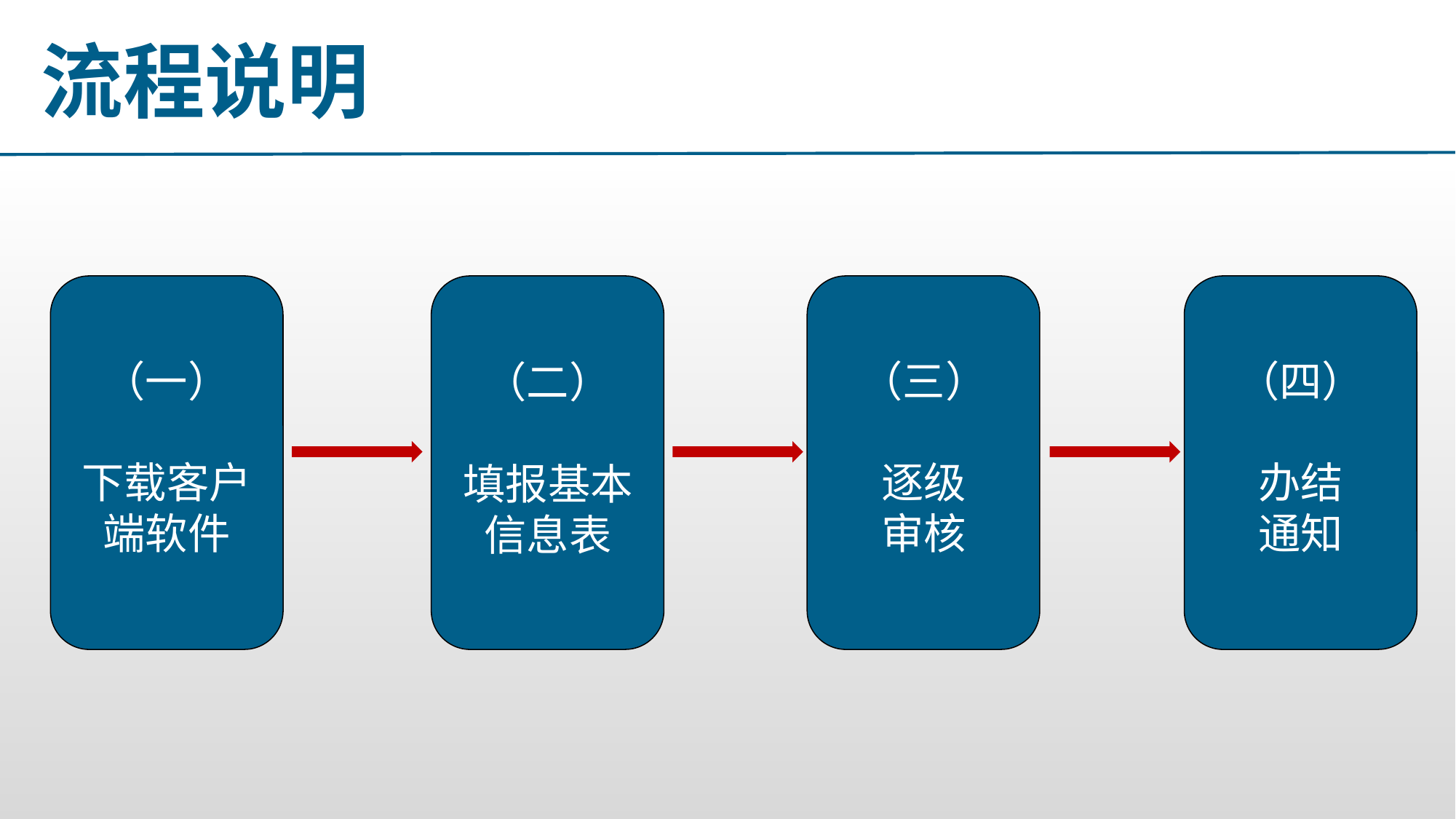

流程说明

（一）

下载客户端软件

（三）

逐级
审核

（四）

办结
通知

（二）

填报基本
信息表